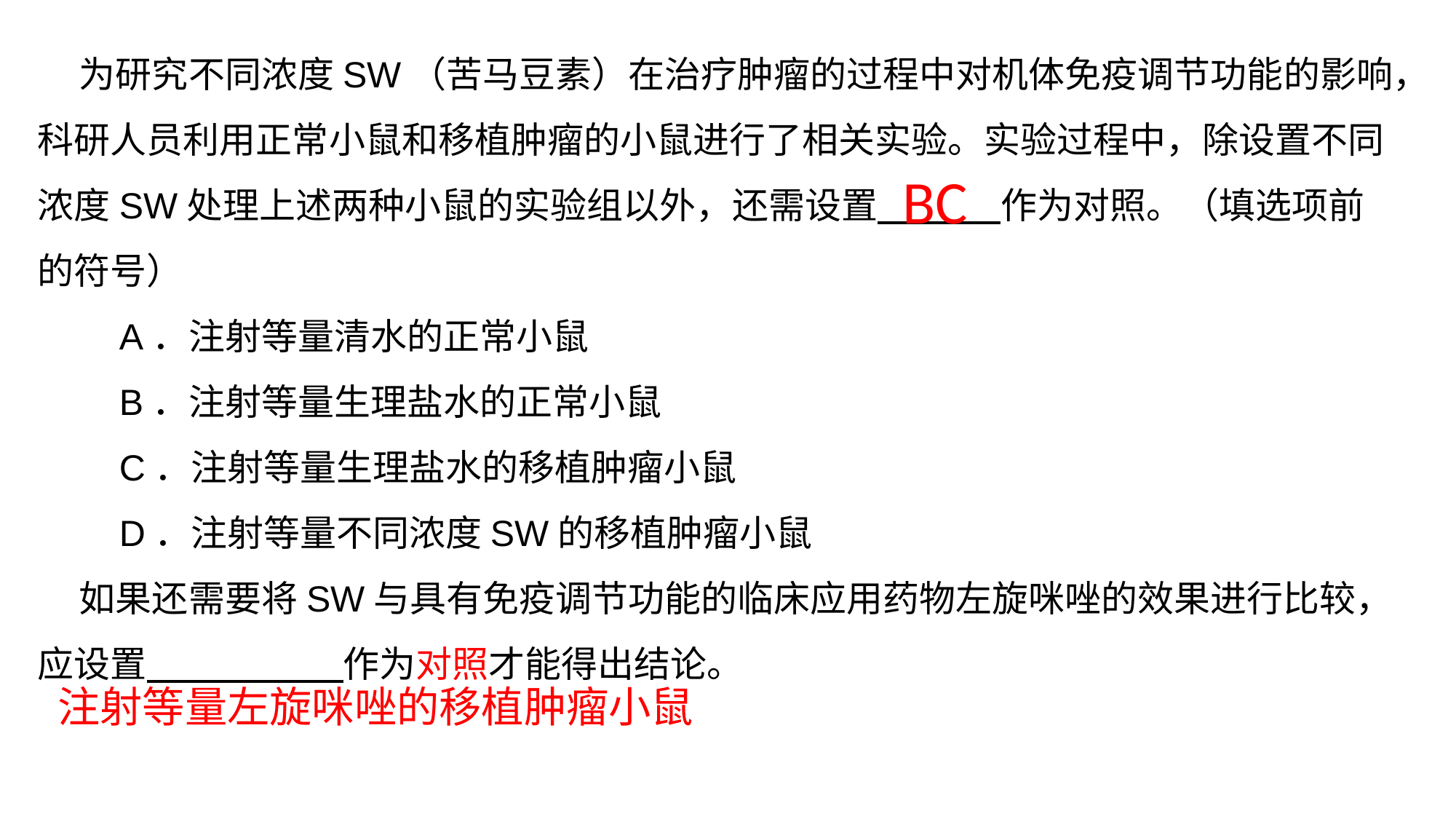

为研究不同浓度SW（苦马豆素）在治疗肿瘤的过程中对机体免疫调节功能的影响，科研人员利用正常小鼠和移植肿瘤的小鼠进行了相关实验。实验过程中，除设置不同浓度SW处理上述两种小鼠的实验组以外，还需设置               作为对照。（填选项前的符号）
        A．注射等量清水的正常小鼠
        B．注射等量生理盐水的正常小鼠
        C．注射等量生理盐水的移植肿瘤小鼠
        D．注射等量不同浓度SW的移植肿瘤小鼠
    如果还需要将SW与具有免疫调节功能的临床应用药物左旋咪唑的效果进行比较，应设置                        作为对照才能得出结论。
BC
注射等量左旋咪唑的移植肿瘤小鼠